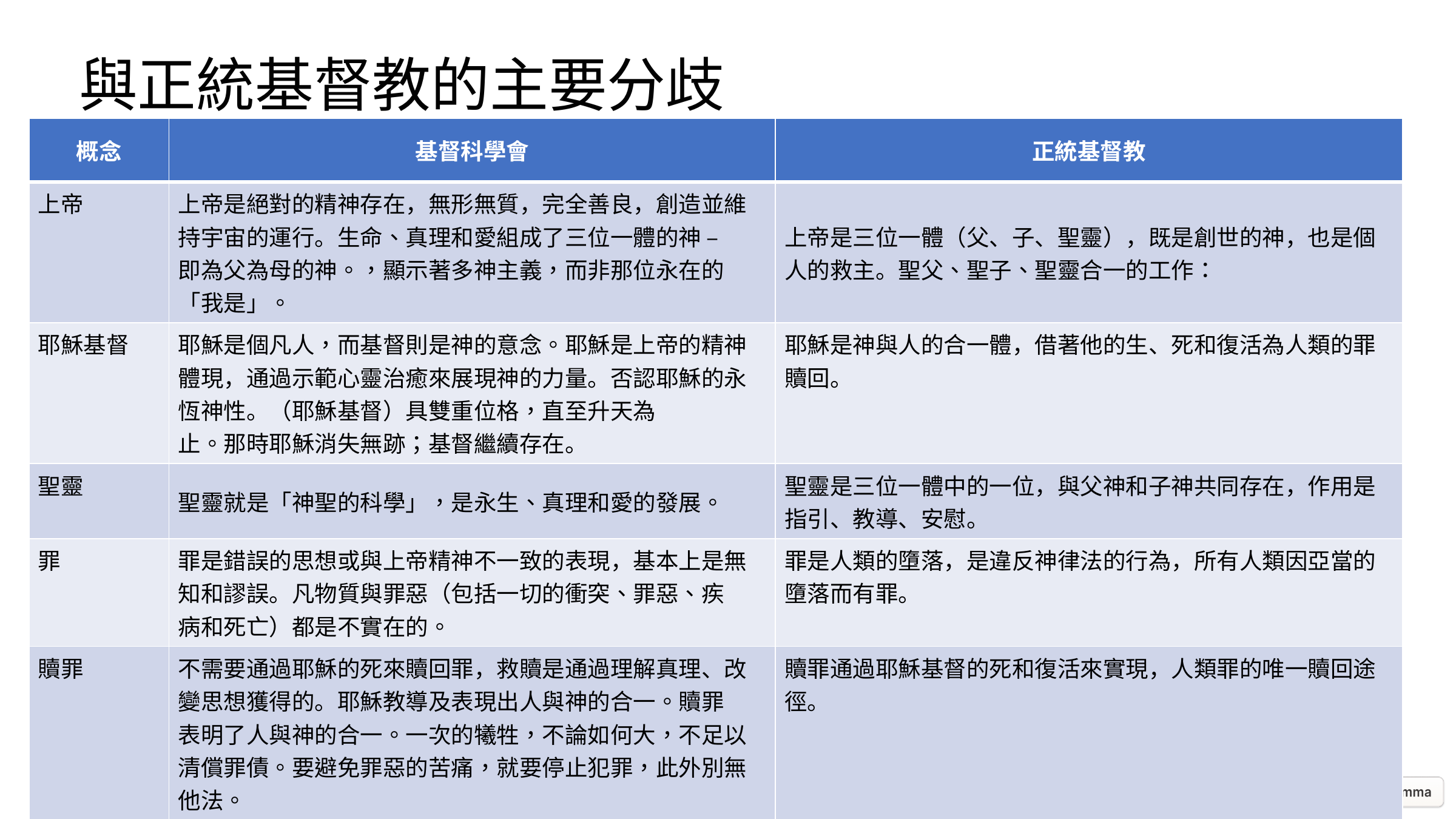

與正統基督教的主要分歧
| 概念 | 基督科學會 | 正統基督教 |
| --- | --- | --- |
| 上帝 | 上帝是絕對的精神存在，無形無質，完全善良，創造並維持宇宙的運行。生命、真理和愛組成了三位一體的神 – 即為父為母的神。，顯示著多神主義，而非那位永在的「我是」。 | 上帝是三位一體（父、子、聖靈），既是創世的神，也是個人的救主。聖父、聖子、聖靈合一的工作： |
| 耶穌基督 | 耶穌是個凡人，而基督則是神的意念。耶穌是上帝的精神體現，通過示範心靈治癒來展現神的力量。否認耶穌的永恆神性。（耶穌基督）具雙重位格，直至升天為 止。那時耶穌消失無跡；基督繼續存在。 | 耶穌是神與人的合一體，借著他的生、死和復活為人類的罪贖回。 |
| 聖靈 | 聖靈就是「神聖的科學」，是永生、真理和愛的發展。 | 聖靈是三位一體中的一位，與父神和子神共同存在，作用是指引、教導、安慰。 |
| 罪 | 罪是錯誤的思想或與上帝精神不一致的表現，基本上是無知和謬誤。凡物質與罪惡（包括一切的衝突、罪惡、疾 病和死亡）都是不實在的。 | 罪是人類的墮落，是違反神律法的行為，所有人類因亞當的墮落而有罪。 |
| 贖罪 | 不需要通過耶穌的死來贖回罪，救贖是通過理解真理、改變思想獲得的。耶穌教導及表現出人與神的合一。贖罪 表明了人與神的合一。一次的犧牲，不論如何大，不足以清償罪債。要避免罪惡的苦痛，就要停止犯罪，此外別無他法。 | 贖罪通過耶穌基督的死和復活來實現，人類罪的唯一贖回途徑。 |